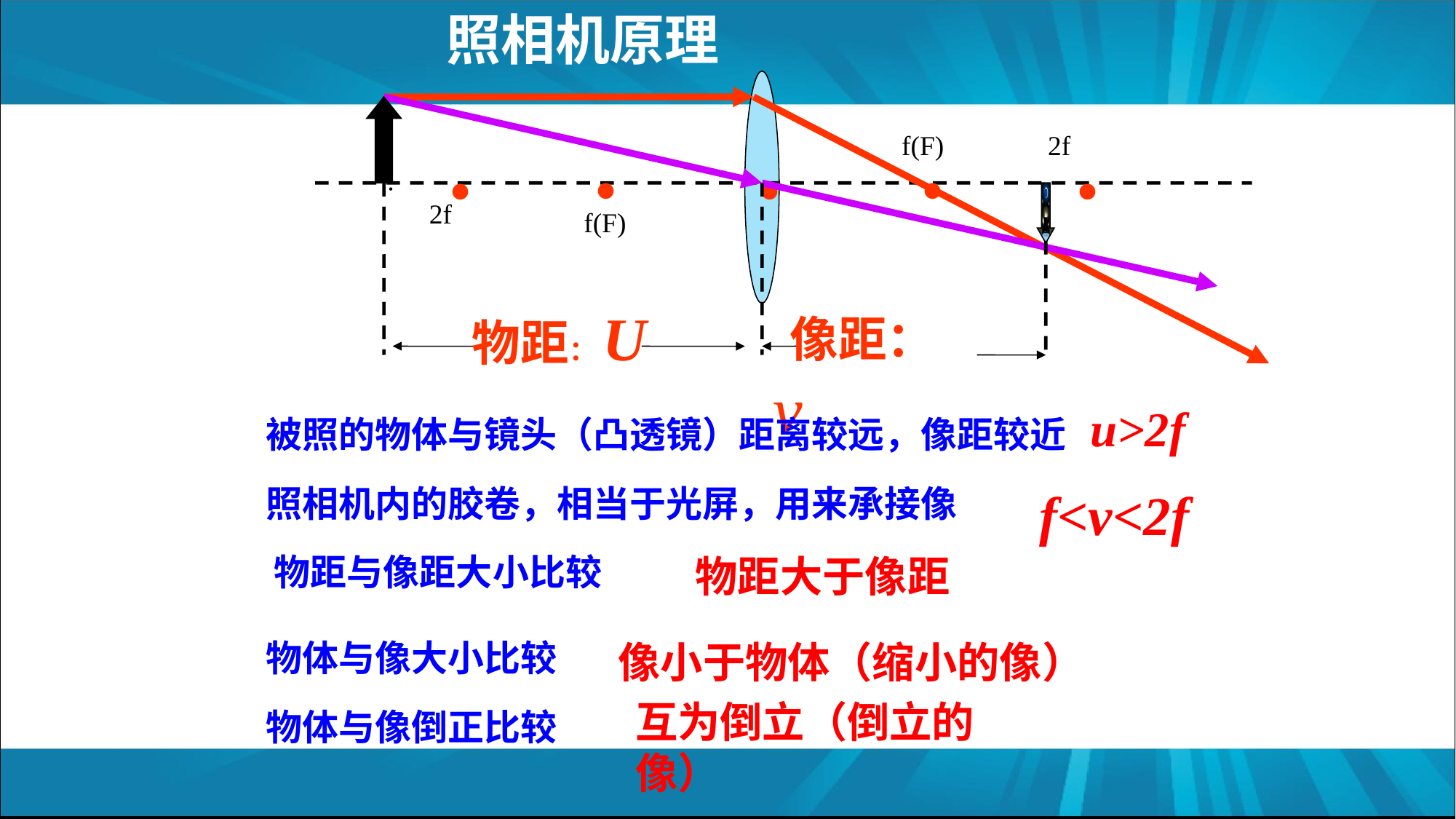

照相机原理

·
·

·
·
·
f(F)
2f
·

2f
f(F)

物距：U
 像距：v

u>2f
被照的物体与镜头（凸透镜）距离较远，像距较近
照相机内的胶卷，相当于光屏，用来承接像
f<v<2f
物距与像距大小比较
物距大于像距
物体与像大小比较
像小于物体（缩小的像）
互为倒立（倒立的像）
物体与像倒正比较